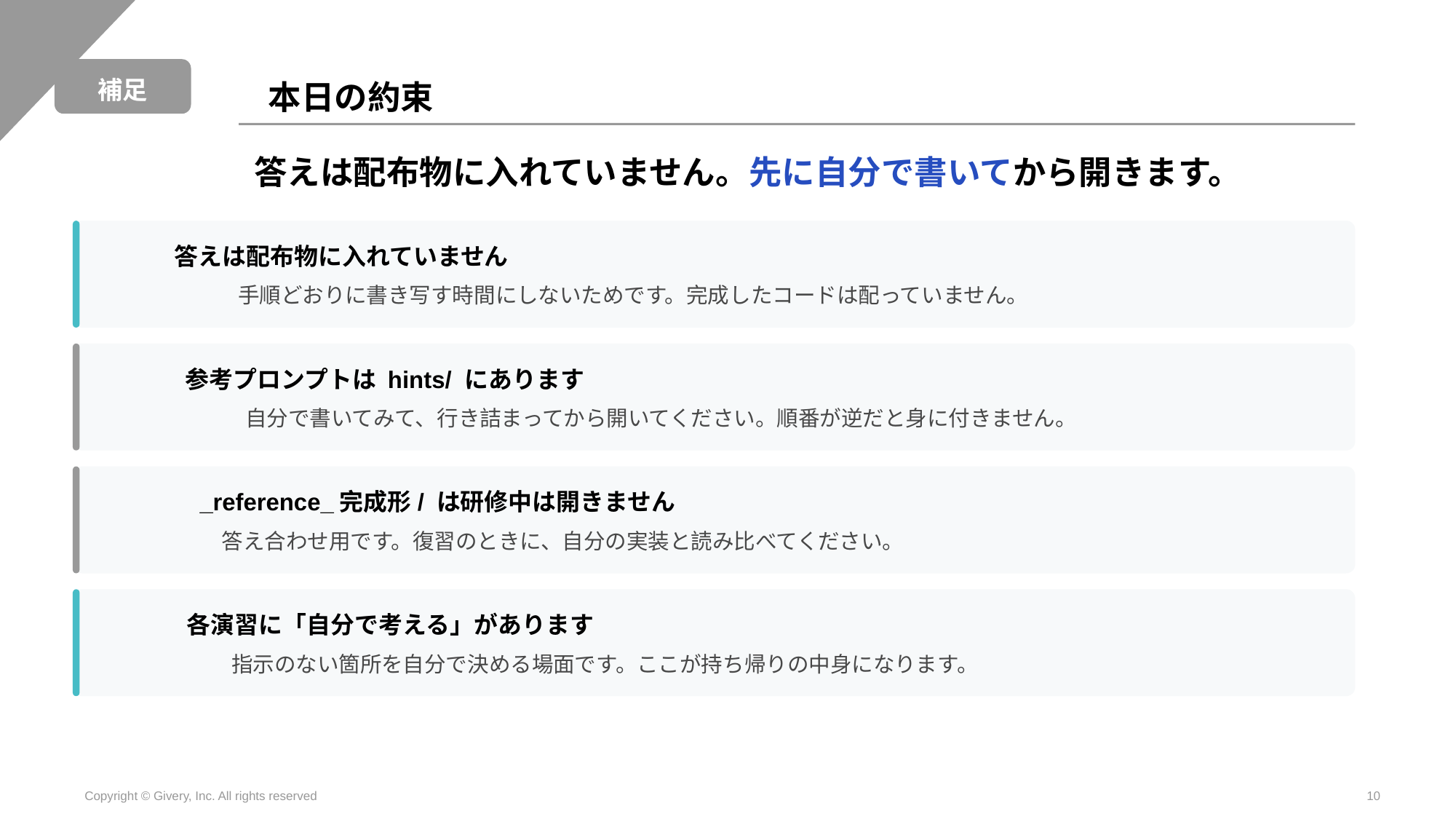

補足
本日の約束

答えは配布物に入れていません。先に自分で書いてから開きます。

答えは配布物に入れていません
手順どおりに書き写す時間にしないためです。完成したコードは配っていません。

参考プロンプトは hints/ にあります
自分で書いてみて、行き詰まってから開いてください。順番が逆だと身に付きません。

_reference_完成形/ は研修中は開きません
答え合わせ用です。復習のときに、自分の実装と読み比べてください。

各演習に「自分で考える」があります
指示のない箇所を自分で決める場面です。ここが持ち帰りの中身になります。
Copyright © Givery, Inc. All rights reserved
10